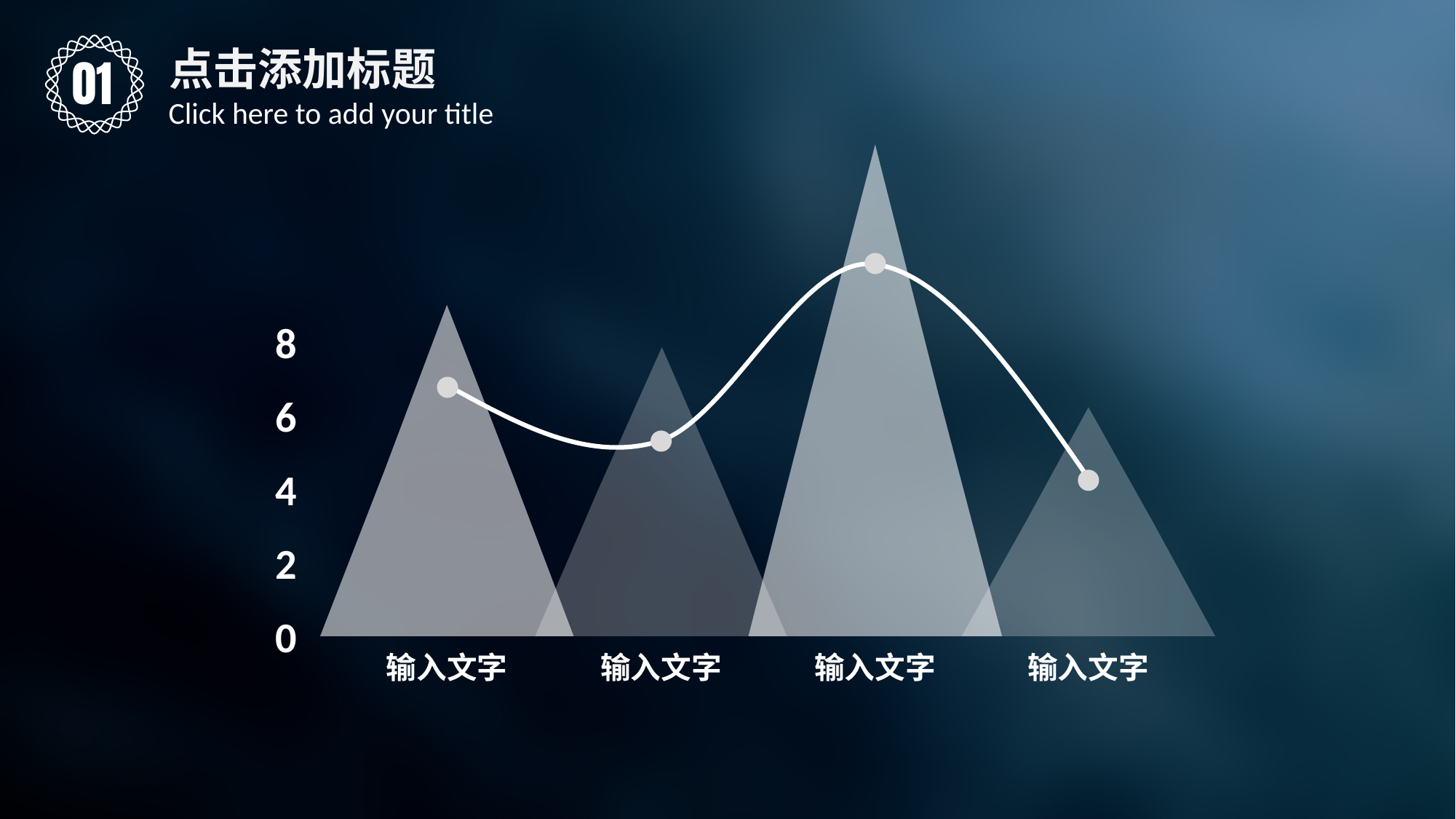

点击添加标题
01
Click here to add your title

8

6

4

2
0
输入文字
输入文字
输入文字
输入文字